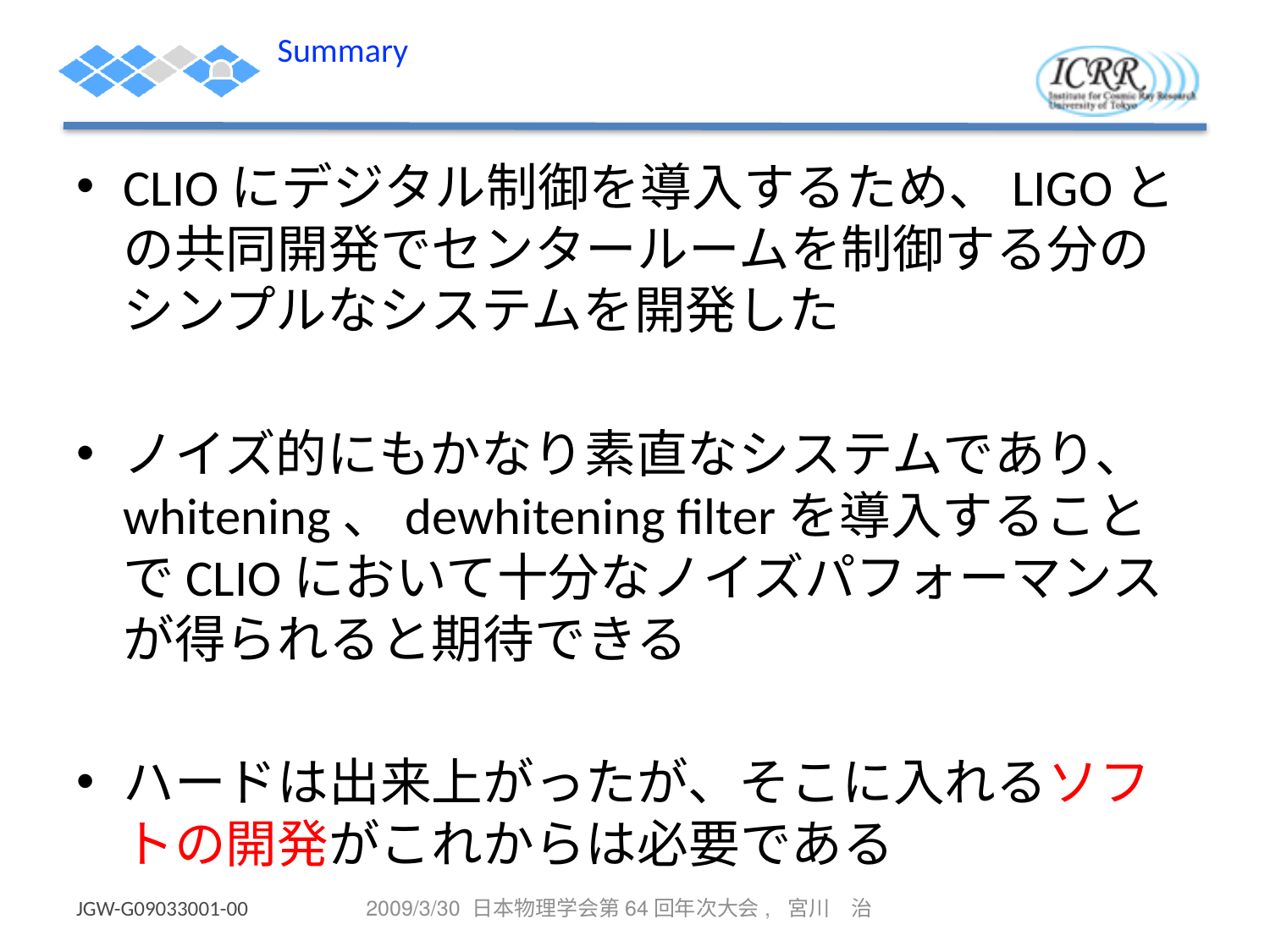

# Summary
CLIOにデジタル制御を導入するため、LIGOとの共同開発でセンタールームを制御する分のシンプルなシステムを開発した

ノイズ的にもかなり素直なシステムであり、whitening、dewhitening filterを導入することでCLIOにおいて十分なノイズパフォーマンスが得られると期待できる

ハードは出来上がったが、そこに入れるソフトの開発がこれからは必要である
JGW-G09033001-00
2009/3/30 日本物理学会第64回年次大会,  宮川　治